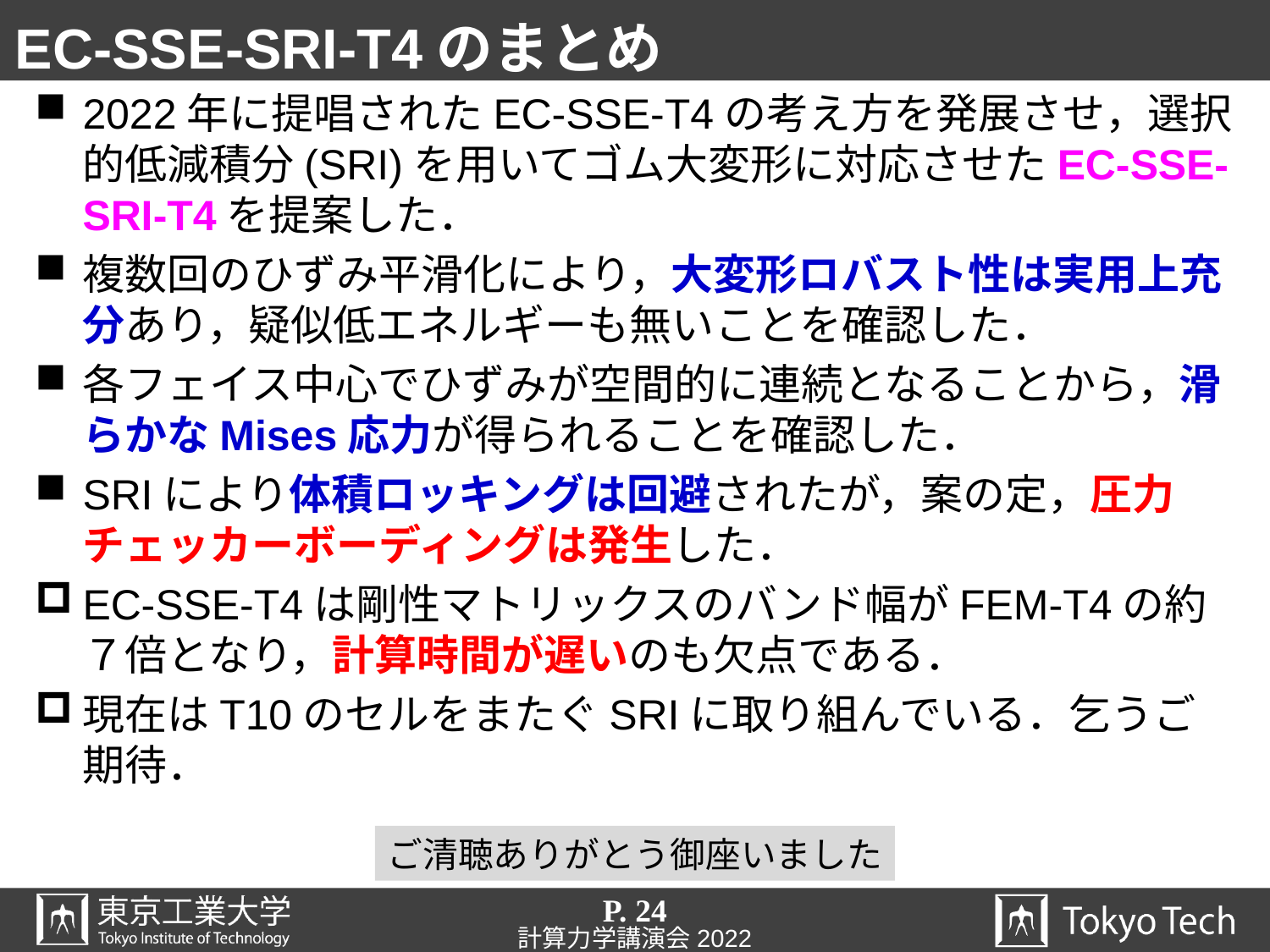

# EC-SSE-SRI-T4のまとめ
2022年に提唱されたEC-SSE-T4の考え方を発展させ，選択的低減積分(SRI)を用いてゴム大変形に対応させたEC-SSE-SRI-T4を提案した．
複数回のひずみ平滑化により，大変形ロバスト性は実用上充分あり，疑似低エネルギーも無いことを確認した．
各フェイス中心でひずみが空間的に連続となることから，滑らかなMises応力が得られることを確認した．
SRIにより体積ロッキングは回避されたが，案の定，圧力チェッカーボーディングは発生した．
EC-SSE-T4は剛性マトリックスのバンド幅がFEM-T4の約７倍となり，計算時間が遅いのも欠点である．
現在はT10のセルをまたぐSRIに取り組んでいる．乞うご期待．
ご清聴ありがとう御座いました
P. 24